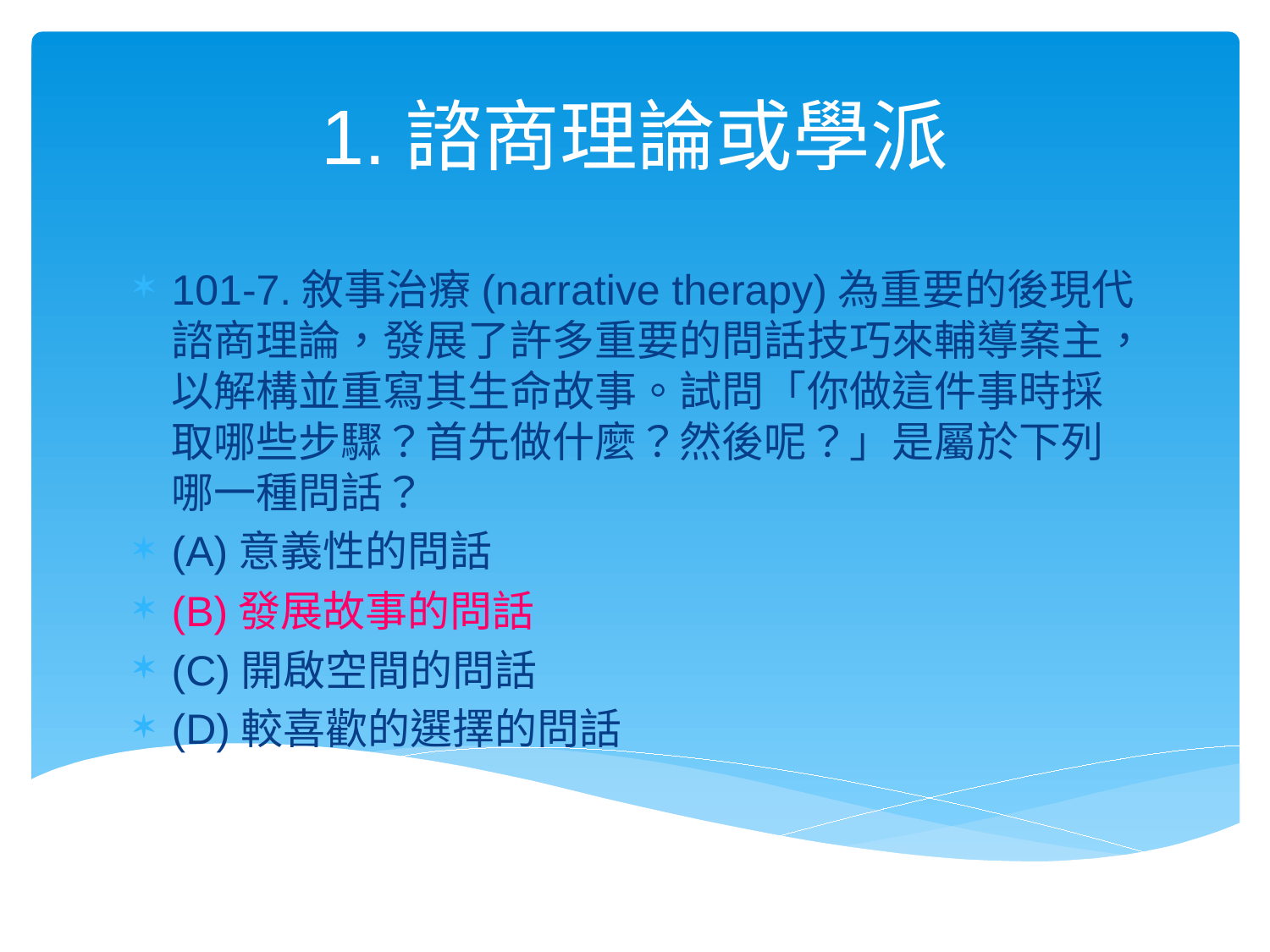

1.諮商理論或學派
101-7.敘事治療(narrative therapy)為重要的後現代諮商理論，發展了許多重要的問話技巧來輔導案主，以解構並重寫其生命故事。試問「你做這件事時採取哪些步驟？首先做什麼？然後呢？」是屬於下列哪一種問話？
(A)意義性的問話
(B)發展故事的問話
(C)開啟空間的問話
(D)較喜歡的選擇的問話